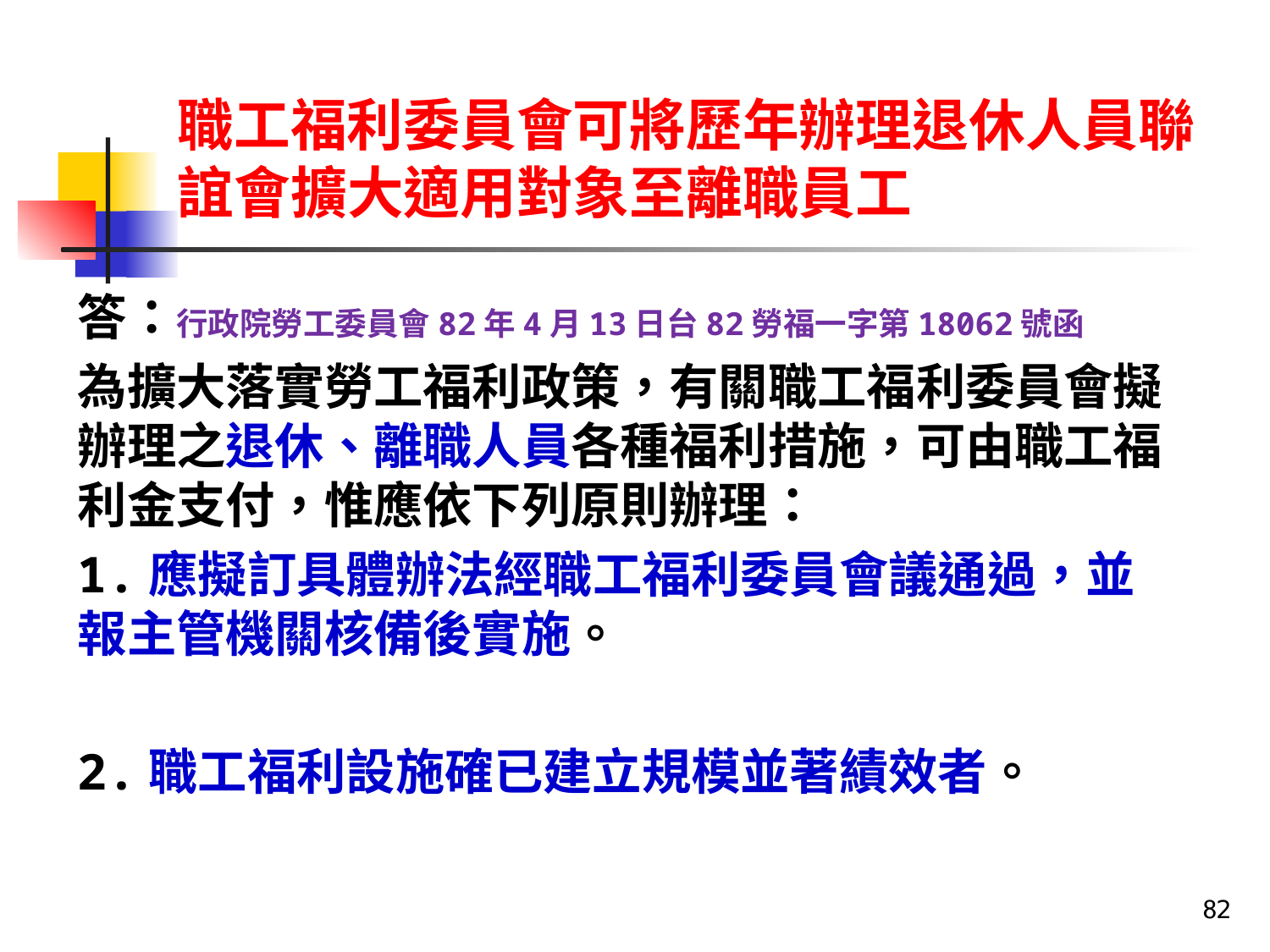

# 職工福利委員會可將歷年辦理退休人員聯誼會擴大適用對象至離職員工
答：行政院勞工委員會82年4月13日台82勞福一字第18062號函
為擴大落實勞工福利政策，有關職工福利委員會擬辦理之退休、離職人員各種福利措施，可由職工福利金支付，惟應依下列原則辦理：
1.應擬訂具體辦法經職工福利委員會議通過，並報主管機關核備後實施。

2.職工福利設施確已建立規模並著績效者。

82